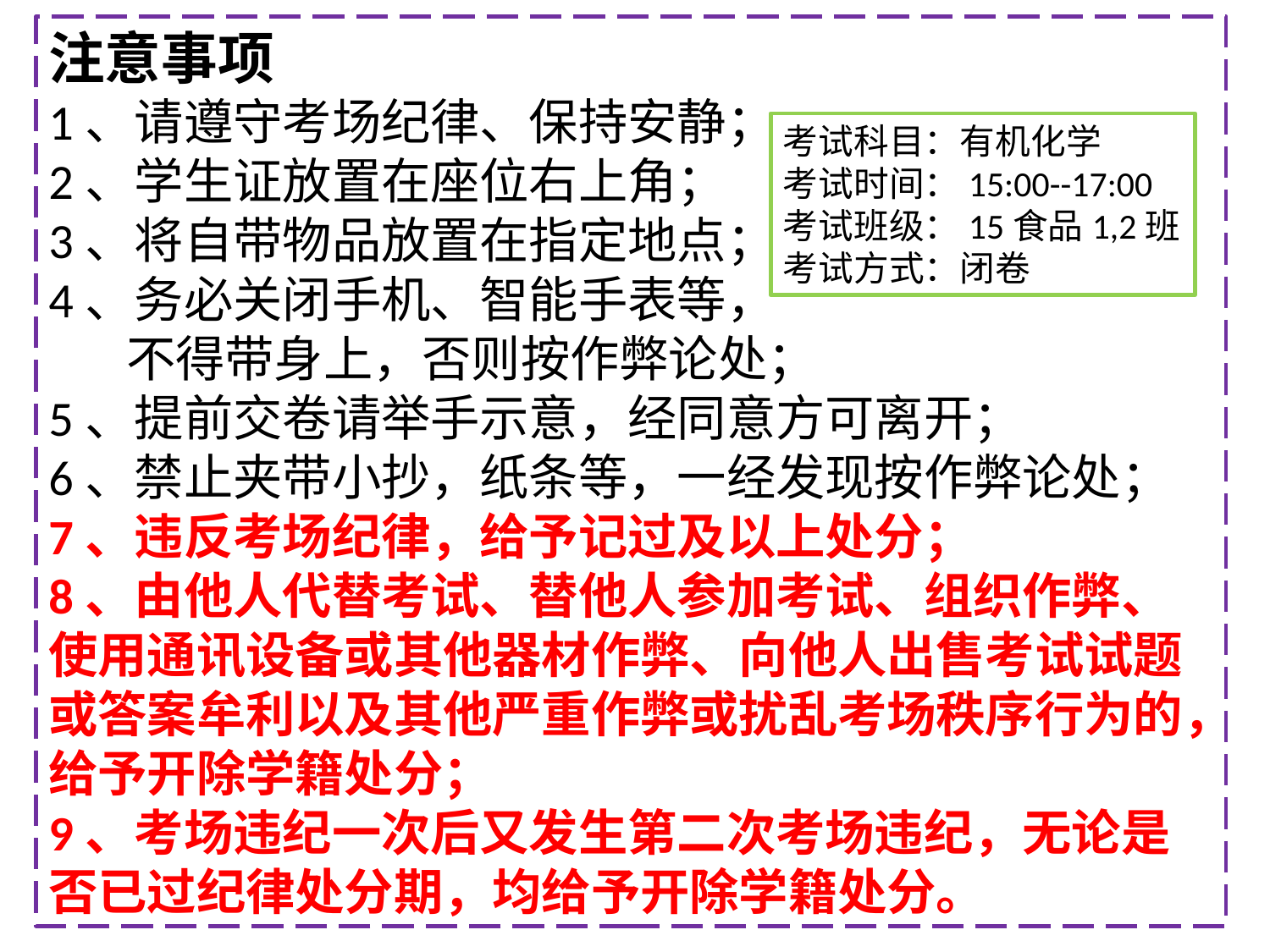

注意事项
1、请遵守考场纪律、保持安静；
2、学生证放置在座位右上角；
3、将自带物品放置在指定地点；
4、务必关闭手机、智能手表等，
      不得带身上，否则按作弊论处；
5、提前交卷请举手示意，经同意方可离开；
6、禁止夹带小抄，纸条等，一经发现按作弊论处；
7、违反考场纪律，给予记过及以上处分；
8、由他人代替考试、替他人参加考试、组织作弊、使用通讯设备或其他器材作弊、向他人出售考试试题或答案牟利以及其他严重作弊或扰乱考场秩序行为的，给予开除学籍处分；
9、考场违纪一次后又发生第二次考场违纪，无论是否已过纪律处分期，均给予开除学籍处分。
考试科目：有机化学
考试时间：15:00--17:00
考试班级：15食品1,2班
考试方式：闭卷